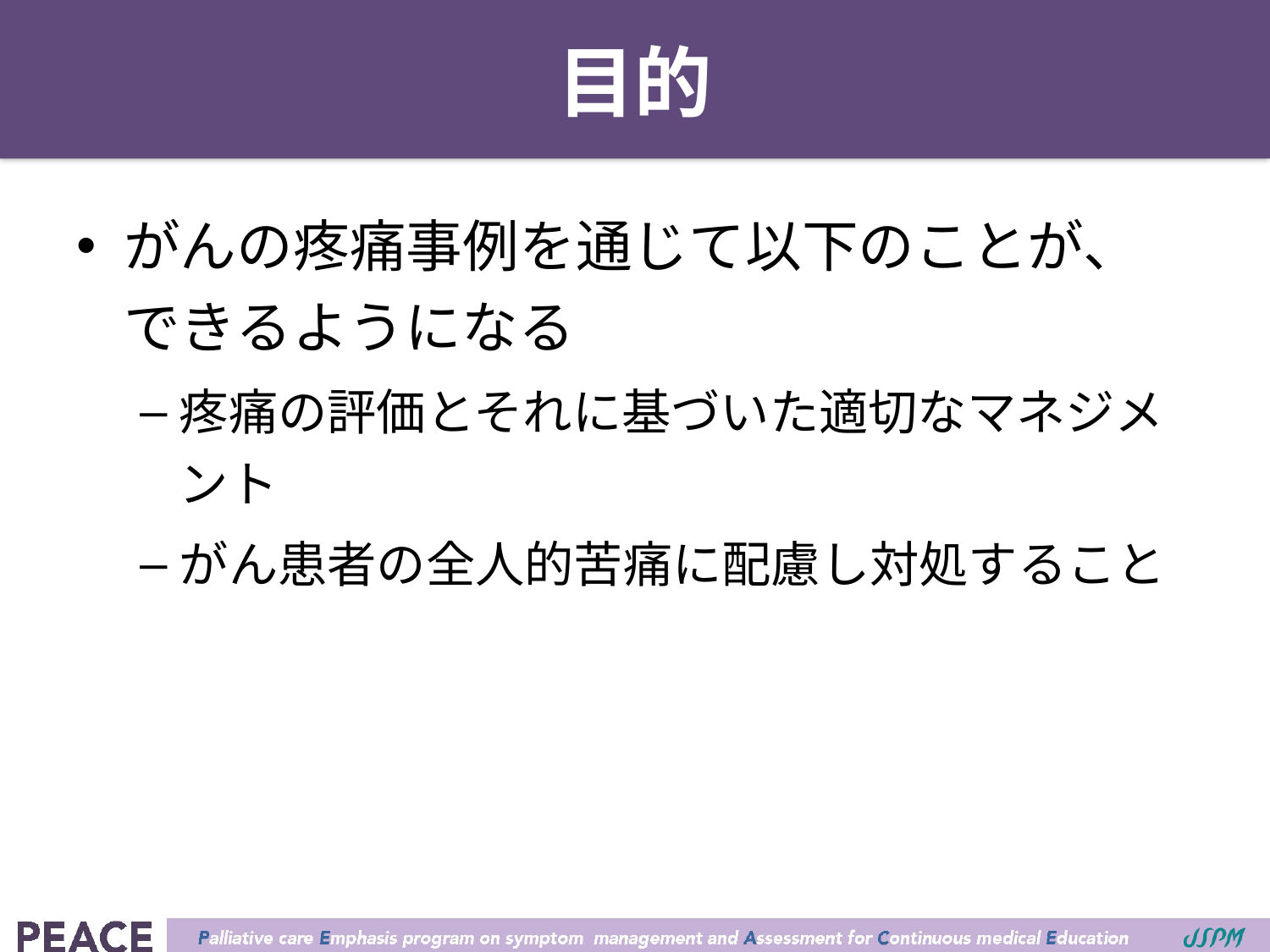

# 目的
がんの疼痛事例を通じて以下のことが、
できるようになる
疼痛の評価とそれに基づいた適切なマネジメント
がん患者の全人的苦痛に配慮し対処すること